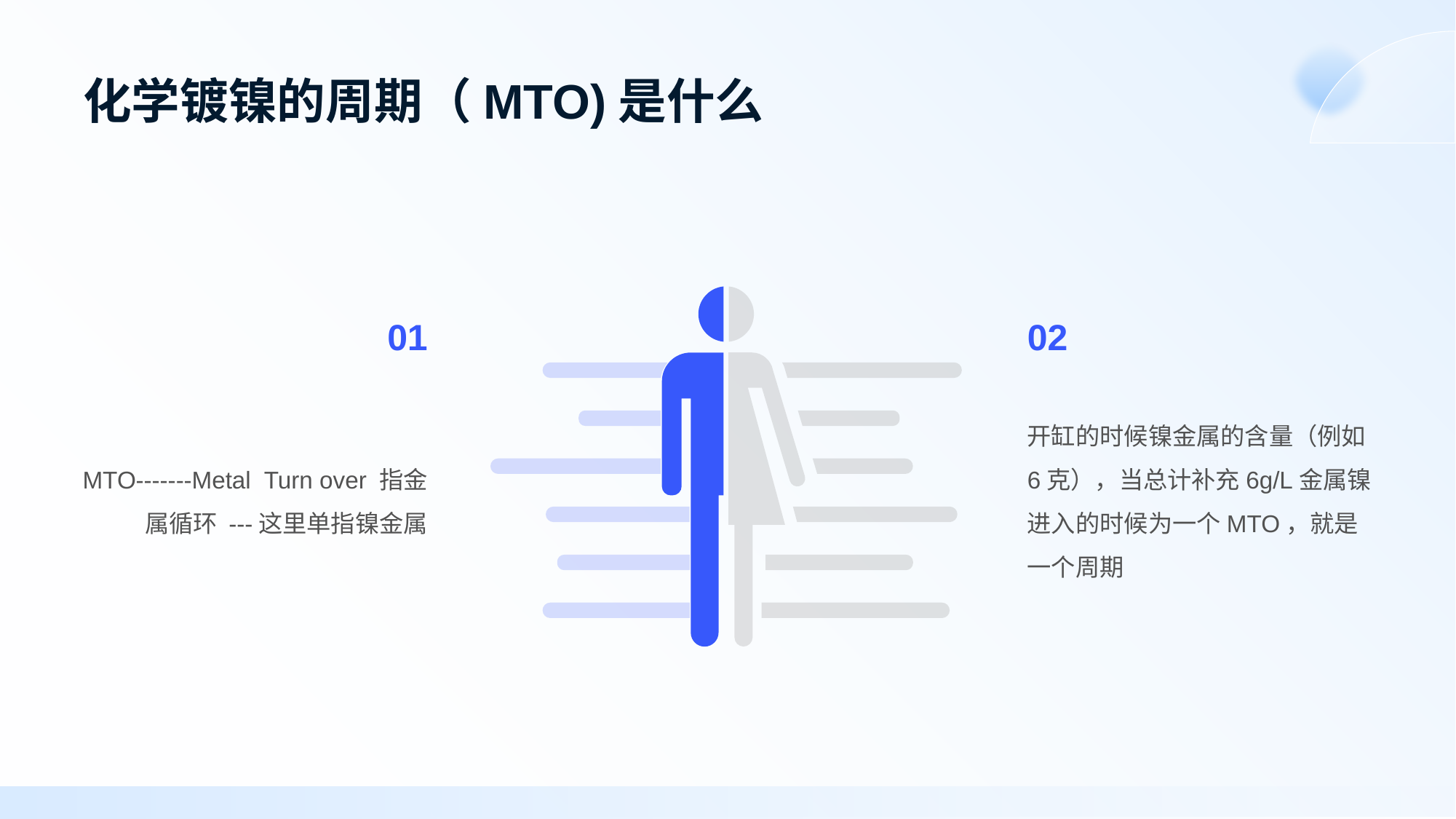

# 化学镀镍的周期（MTO)是什么

01
02

MTO-------Metal  Turn over 指金属循环 ---这里单指镍金属
开缸的时候镍金属的含量（例如6克），当总计补充6g/L金属镍进入的时候为一个MTO，就是一个周期